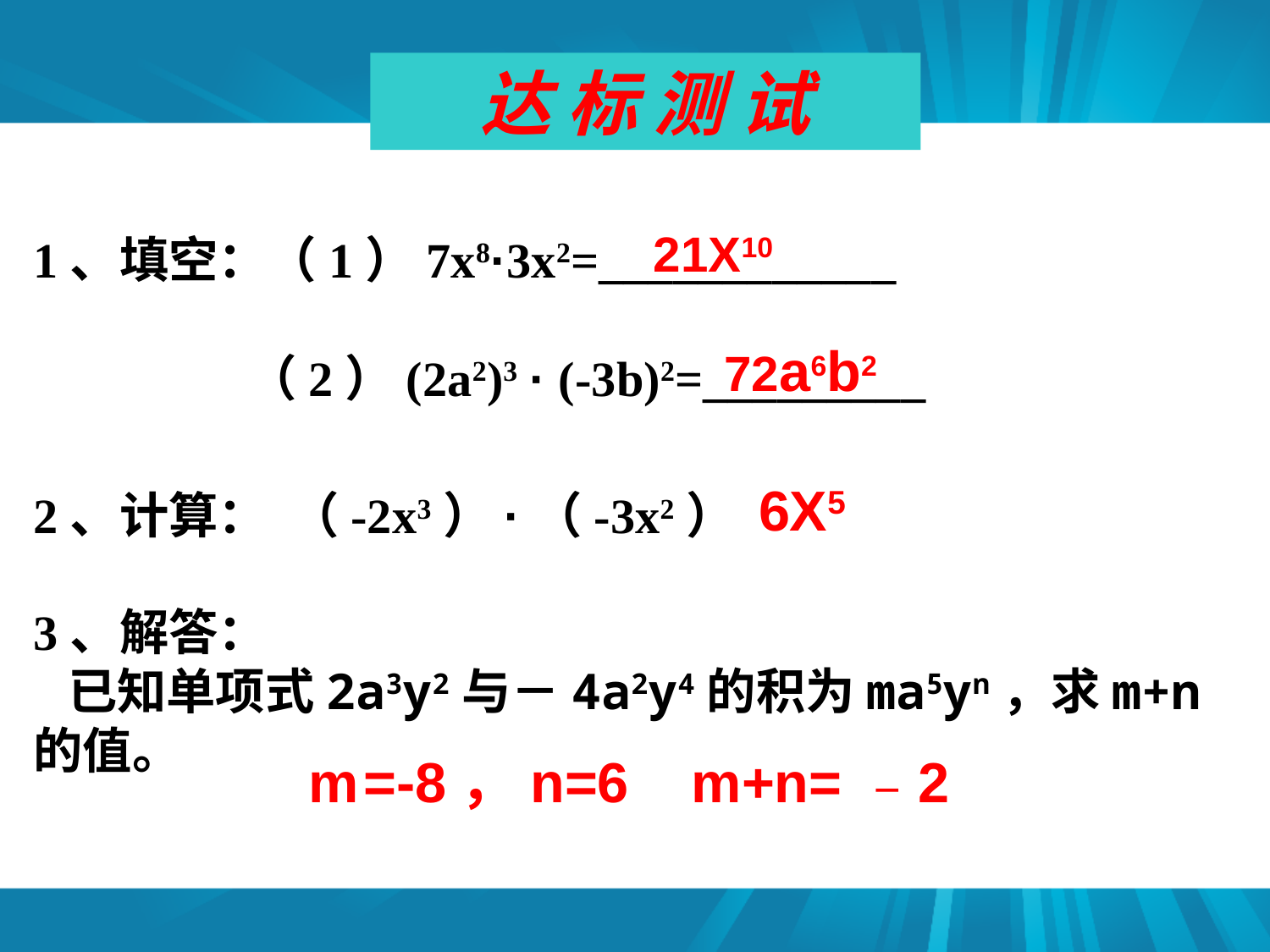

#
达 标 测 试

21X10
1、填空：（1）7x8·3x2=____________

                  （2）(2a2)3 · (-3b)2=_________

2、计算：  （-2x3）·（-3x2）

3、解答：
  已知单项式2a3y2与－4a2y4的积为ma5yn，求m+n的值。

72a6b2
6X5
m =-8，n=6    m+n= － 2